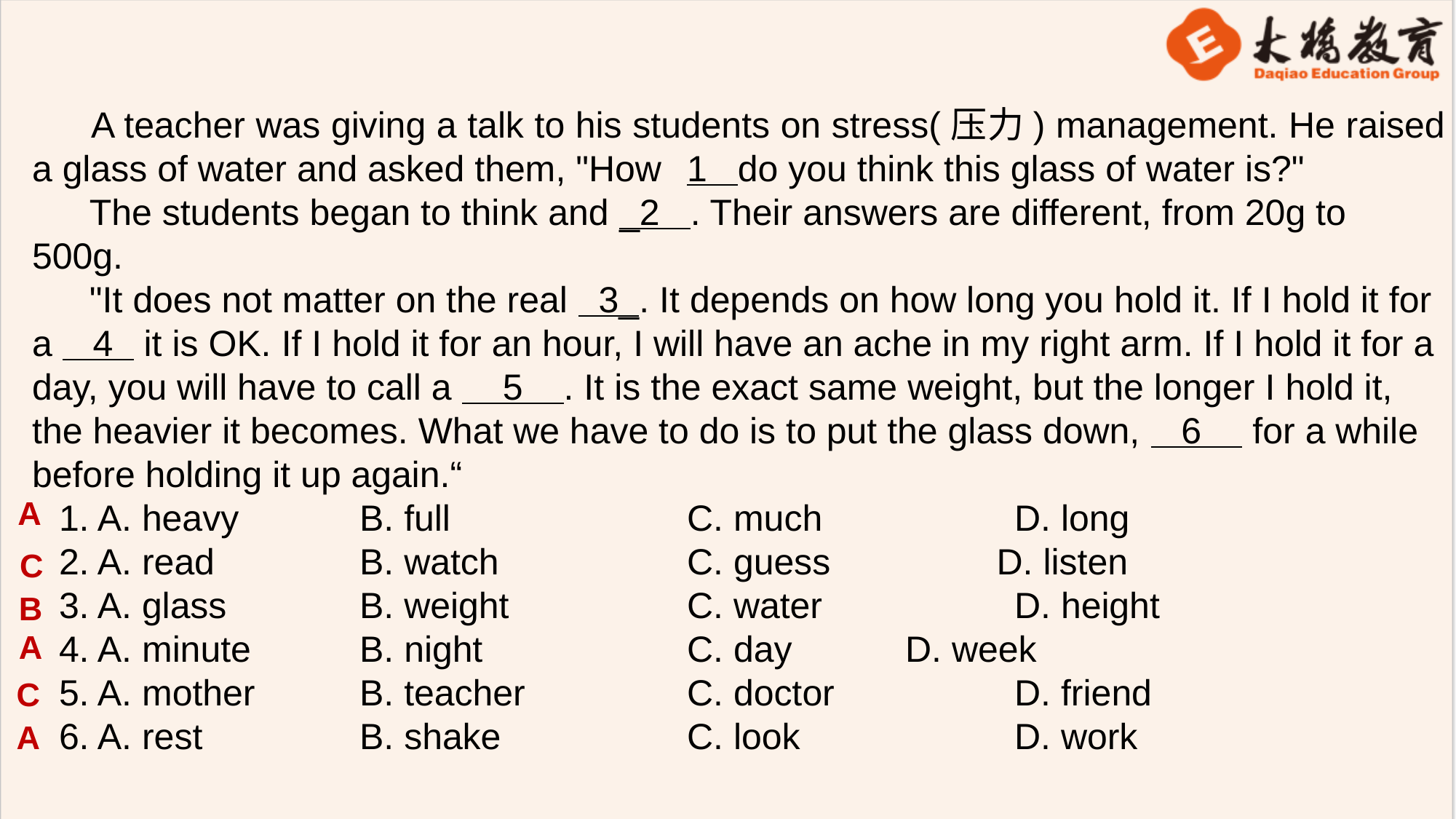

A teacher was giving a talk to his students on stress(压力) management. He raised a glass of water and asked them, "How 	1   do you think this glass of water is?"
   The students began to think and _2   . Their answers are different, from 20g to 500g.
   "It does not matter on the real   3_. It depends on how long you hold it. If I hold it for a    4   it is OK. If I hold it for an hour, I will have an ache in my right arm. If I hold it for a day, you will have to call a     5    . It is the exact same weight, but the longer I hold it, the heavier it becomes. What we have to do is to put the glass down,    6     for a while before holding it up again.“
1. A. heavy		B. full                	C. much		D. long
2. A. read 	     	B. watch 	   	C. guess	         D. listen
3. A. glass 	     	B. weight 	   	C. water		D. height
4. A. minute          	B. night 	      	C. day		D. week
5. A. mother          	B. teacher          	C. doctor	   	D. friend
6. A. rest              	B. shake 	   	C. look		D. work
A
C
B
A
C
A